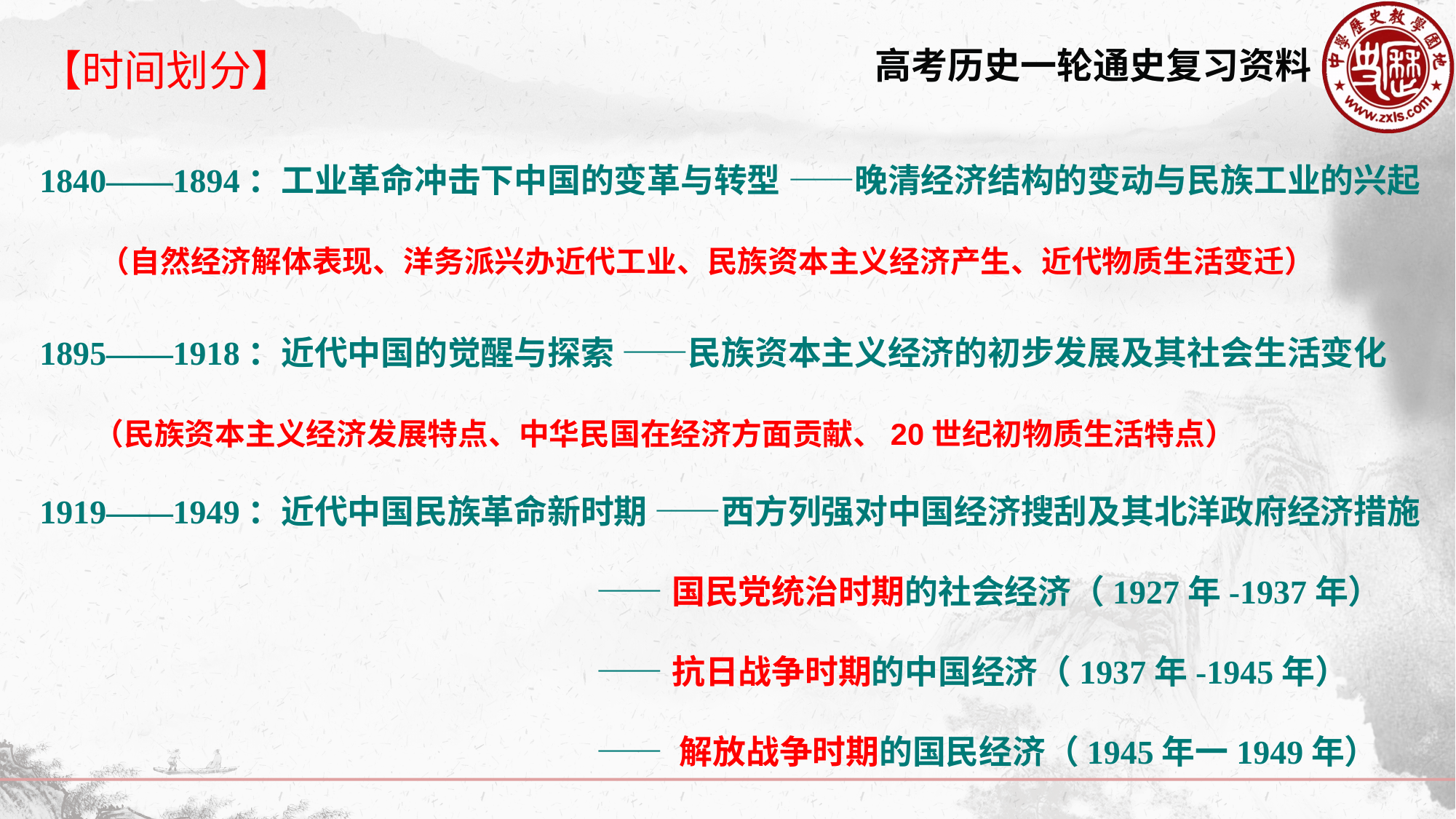

【时间划分】
1840——1894：工业革命冲击下中国的变革与转型 ——晚清经济结构的变动与民族工业的兴起
       （自然经济解体表现、洋务派兴办近代工业、民族资本主义经济产生、近代物质生活变迁）
1895——1918：近代中国的觉醒与探索 ——民族资本主义经济的初步发展及其社会生活变化
      （民族资本主义经济发展特点、中华民国在经济方面贡献、20世纪初物质生活特点）
1919——1949：近代中国民族革命新时期 ——西方列强对中国经济搜刮及其北洋政府经济措施
                                                                         ——国民党统治时期的社会经济（1927年-1937年）
                                                                         ——抗日战争时期的中国经济（1937年-1945年）
                                                                         —— 解放战争时期的国民经济（1945年一1949年）